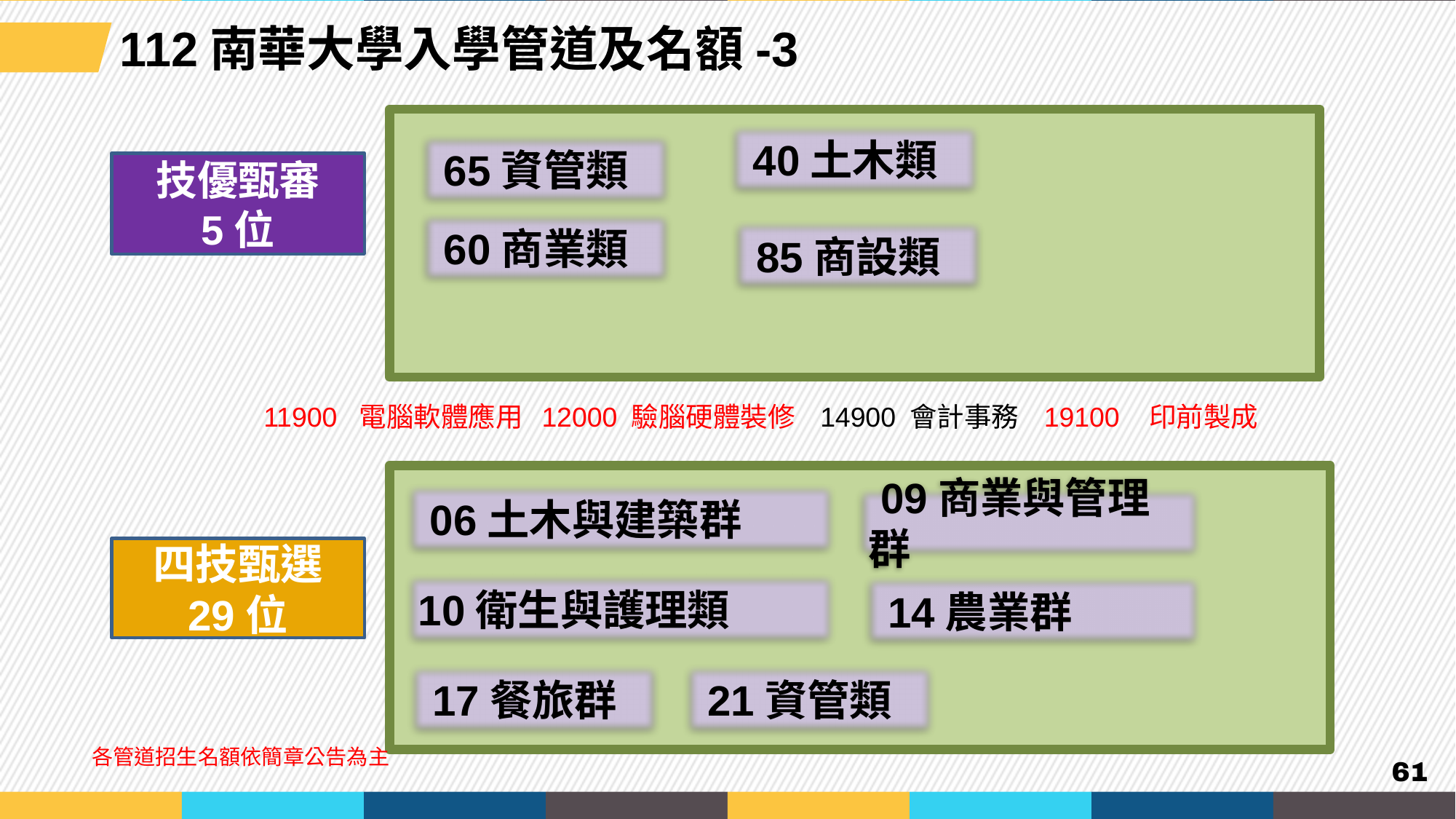

112南華大學入學管道及名額-3

 40土木類
 65資管類
技優甄審
5位
 60商業類
 85商設類

 06土木與建築群
 09商業與管理群
四技甄選
29位
10衛生與護理類
 14農業群
 17餐旅群
 21資管類
11900  電腦軟體應用  12000 驗腦硬體裝修   14900 會計事務   19100   印前製成
各管道招生名額依簡章公告為主